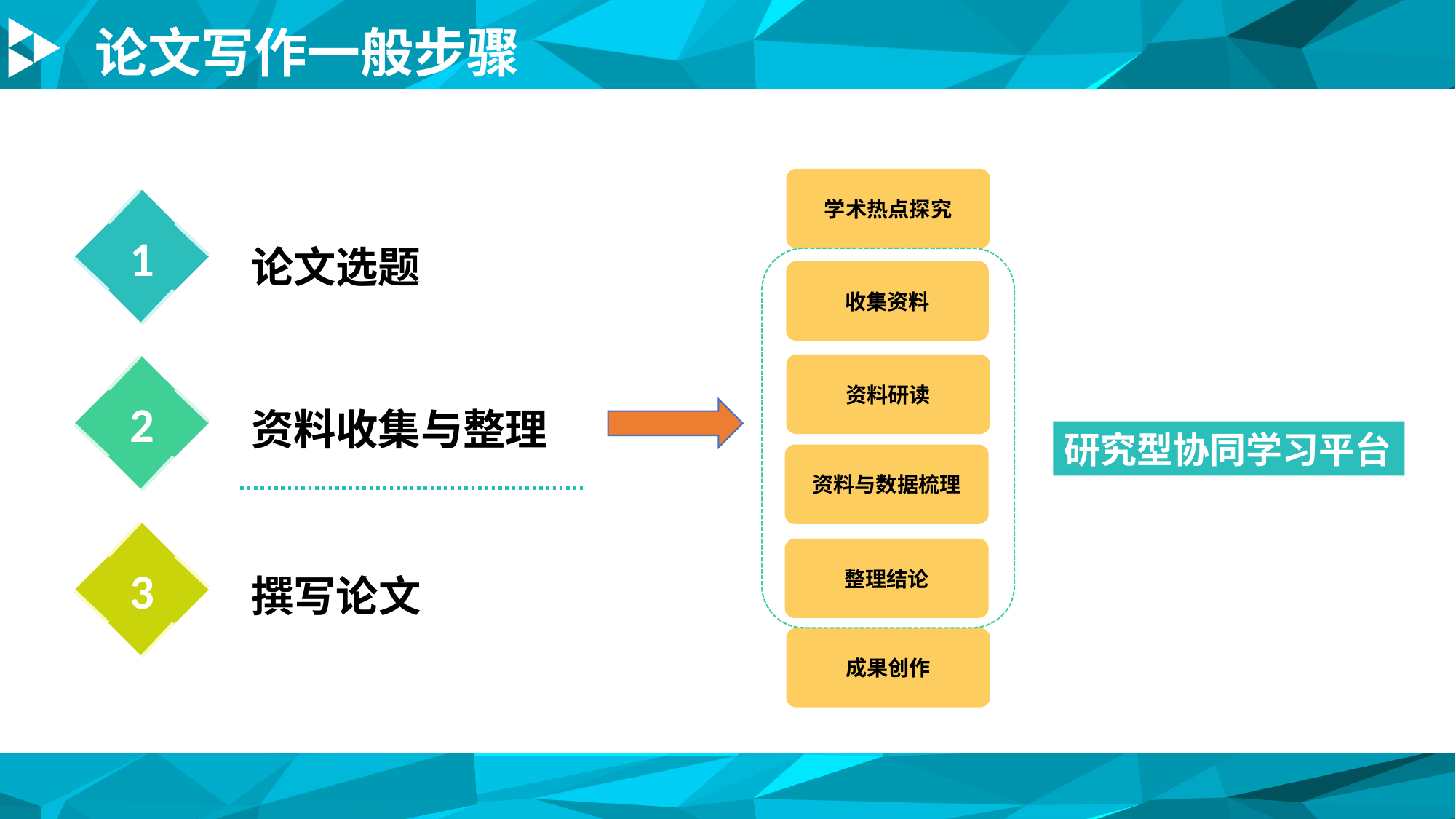

论文写作一般步骤
学术热点探究
收集资料
资料研读
资料与数据梳理
整理结论
成果创作
1

论文选题

2
资料收集与整理

研究型协同学习平台
3
撰写论文